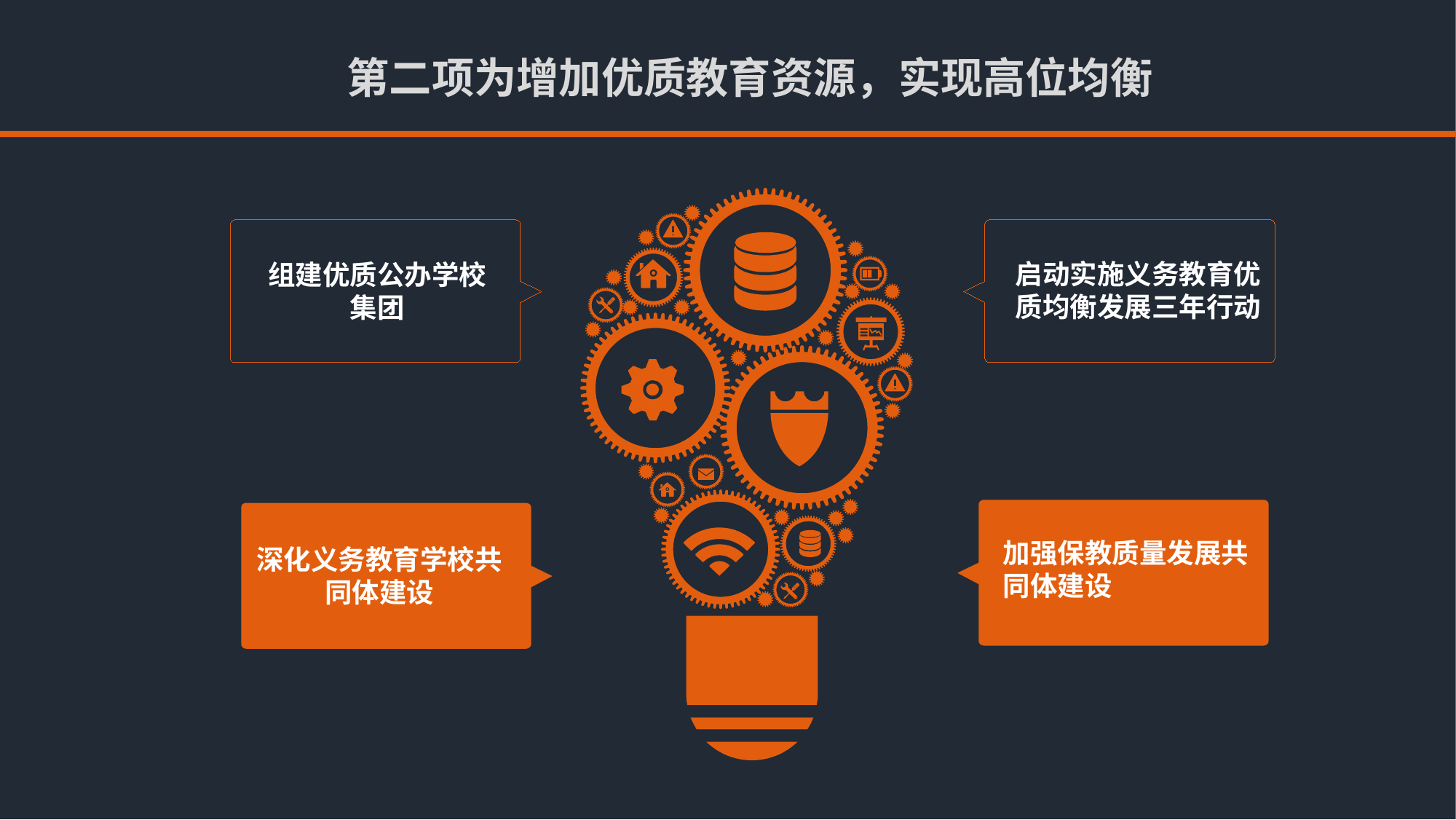

第二项为增加优质教育资源，实现高位均衡

启动实施义务教育优质均衡发展三年行动
组建优质公办学校集团

加强保教质量发展共同体建设
深化义务教育学校共同体建设